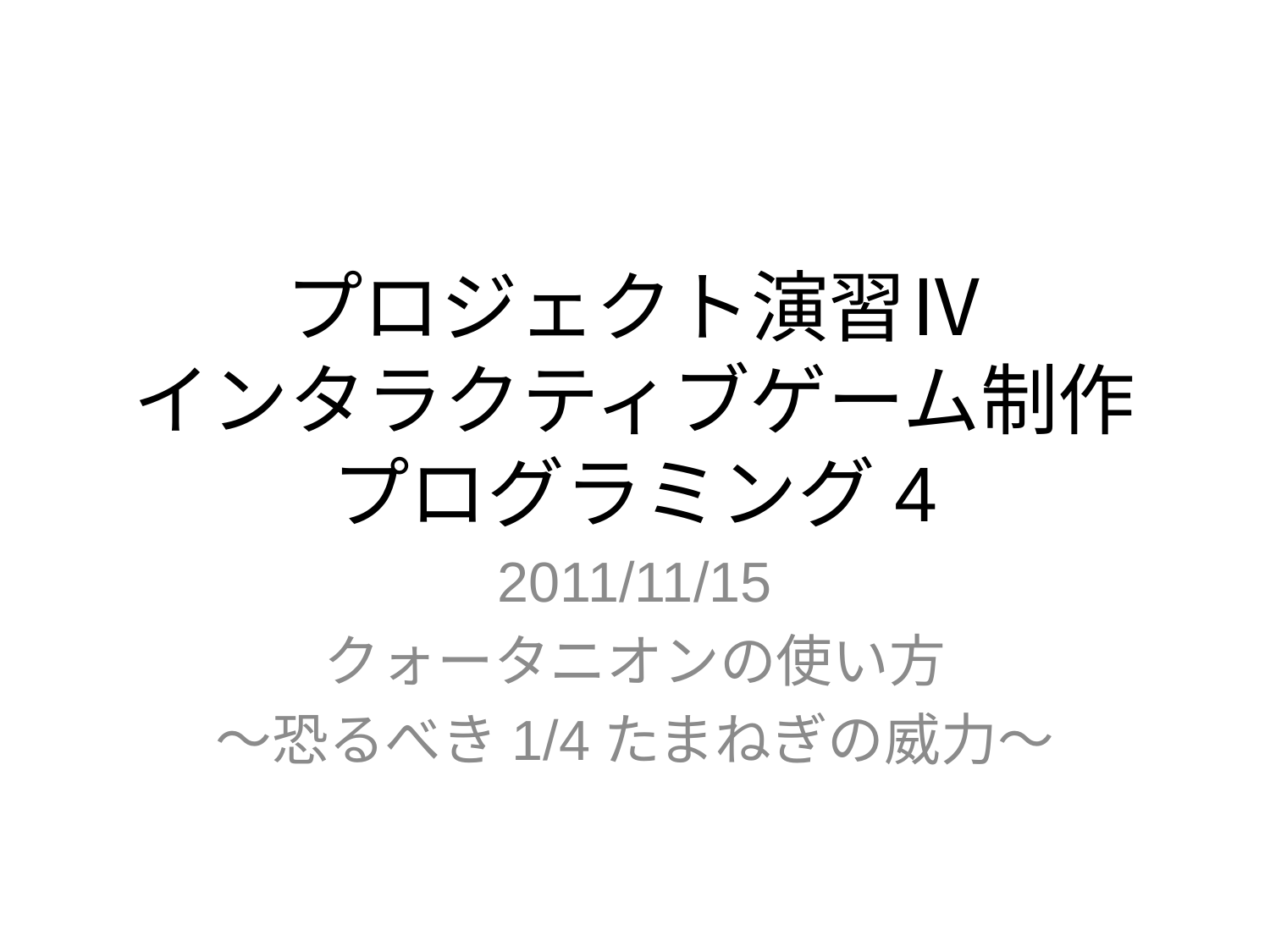

# プロジェクト演習Ⅳ インタラクティブゲーム制作 プログラミング4
2011/11/15
クォータニオンの使い方
～恐るべき1/4たまねぎの威力～